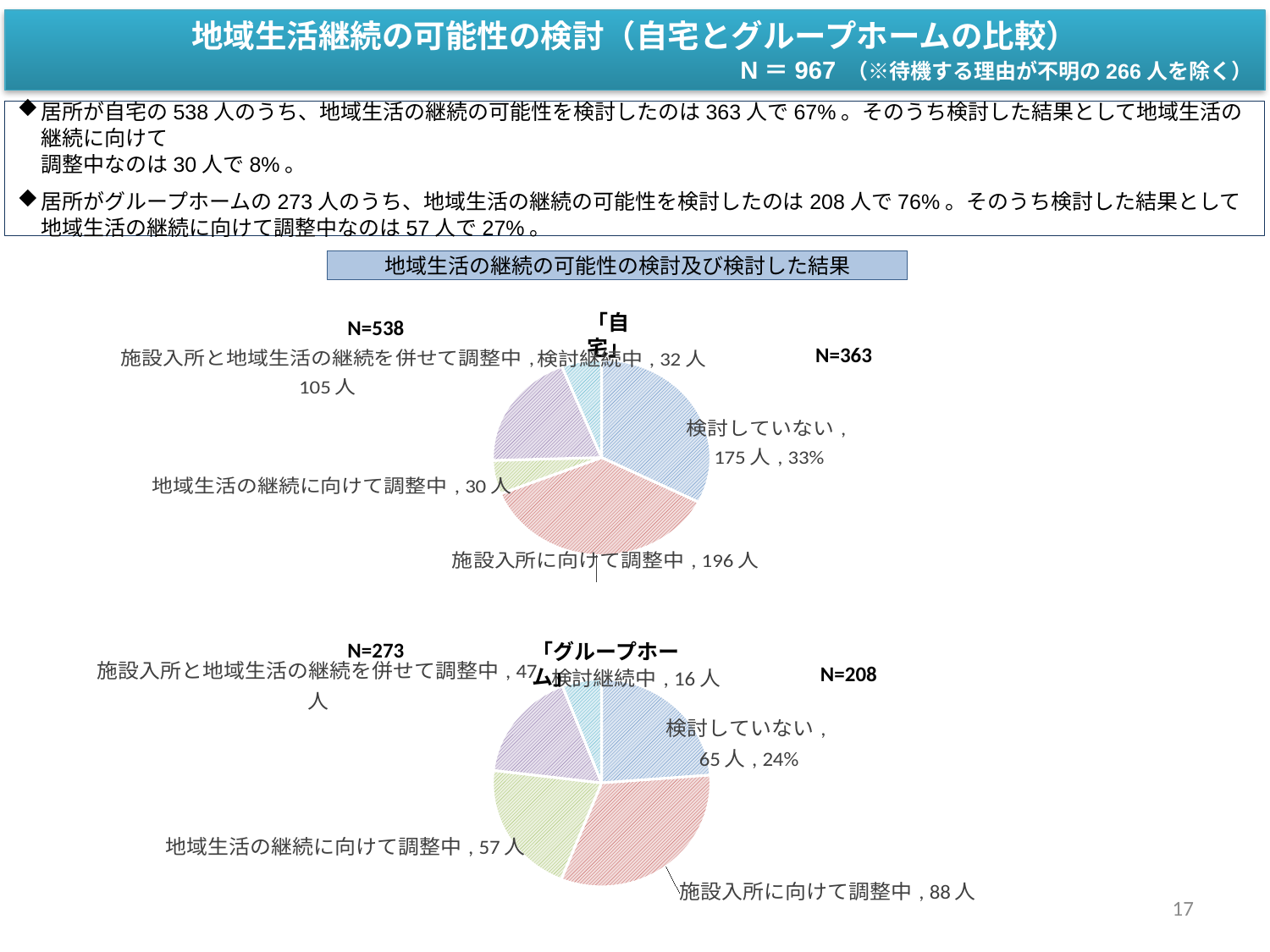

地域生活継続の可能性の検討（自宅とグループホームの比較）
N＝967 （※待機する理由が不明の266人を除く）
居所が自宅の538人のうち、地域生活の継続の可能性を検討したのは363人で67%。そのうち検討した結果として地域生活の継続に向けて
調整中なのは30人で8%。
居所がグループホームの273人のうち、地域生活の継続の可能性を検討したのは208人で76%。そのうち検討した結果として地域生活の継続に向けて調整中なのは57人で27%。
地域生活の継続の可能性の検討及び検討した結果
「自宅」
N=538

[unsupported chart]

N=363
N=273
「グループホーム」

[unsupported chart]

N=208
17